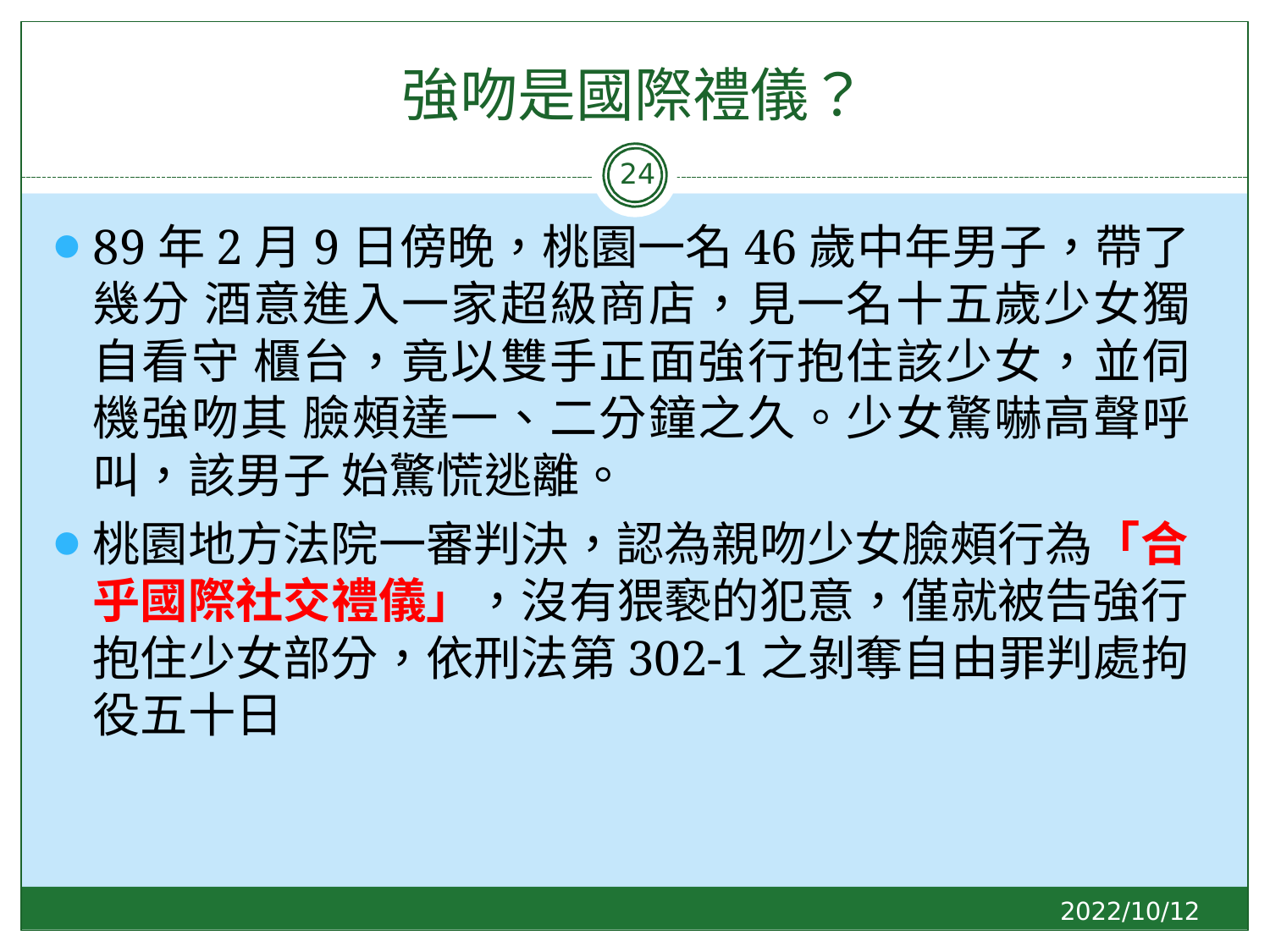

# 強吻是國際禮儀？
24

89年2月9日傍晚，桃園一名46歲中年男子，帶了幾分 酒意進入一家超級商店，見一名十五歲少女獨自看守 櫃台，竟以雙手正面強行抱住該少女，並伺機強吻其 臉頰達一、二分鐘之久。少女驚嚇高聲呼叫，該男子 始驚慌逃離。
桃園地方法院一審判決，認為親吻少女臉頰行為「合 乎國際社交禮儀」，沒有猥褻的犯意，僅就被告強行 抱住少女部分，依刑法第302-1之剝奪自由罪判處拘 役五十日
2022/10/12